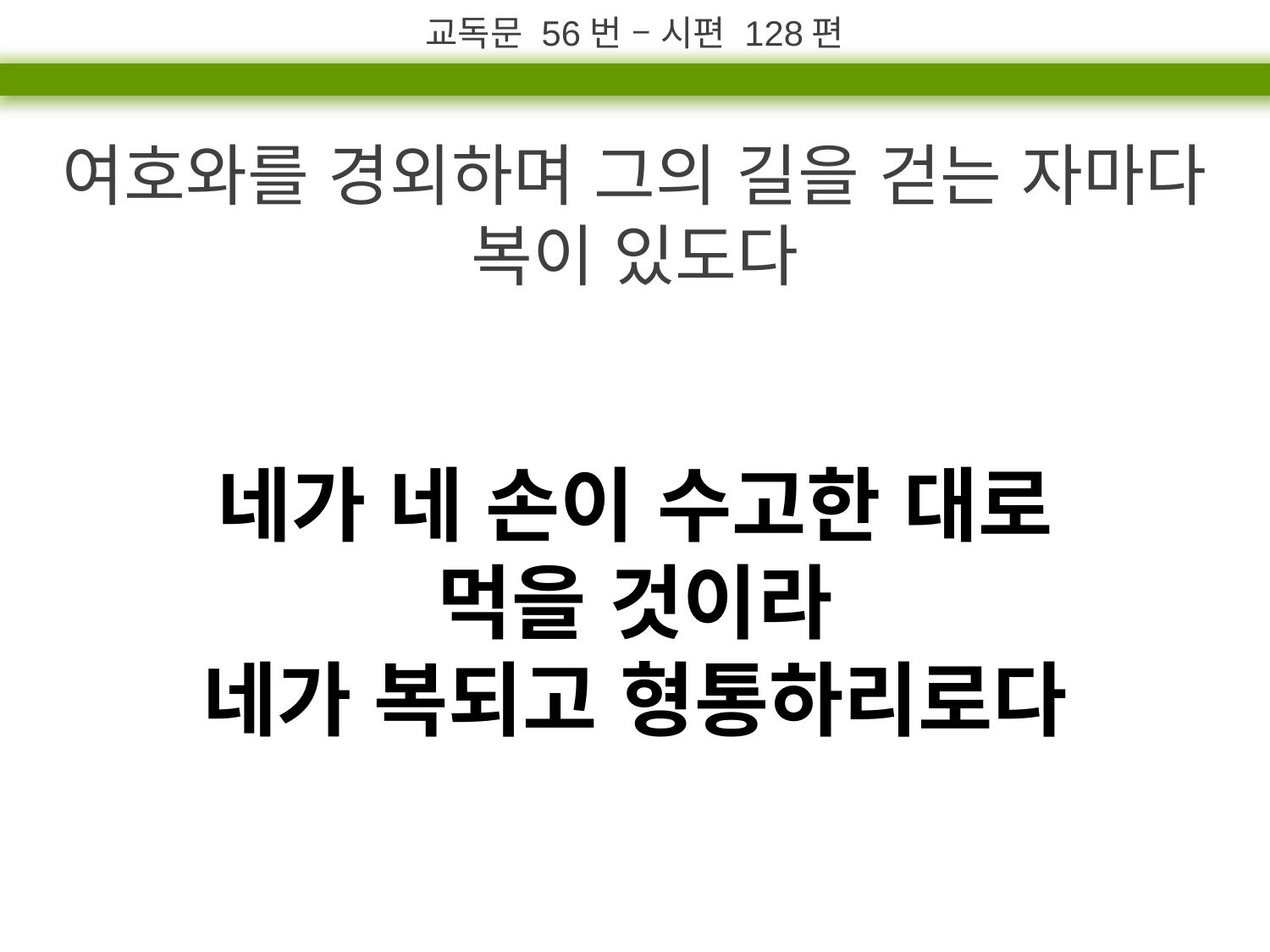

교독문 56번 – 시편 128편

여호와를 경외하며 그의 길을 걷는 자마다
복이 있도다
네가 네 손이 수고한 대로
먹을 것이라
네가 복되고 형통하리로다